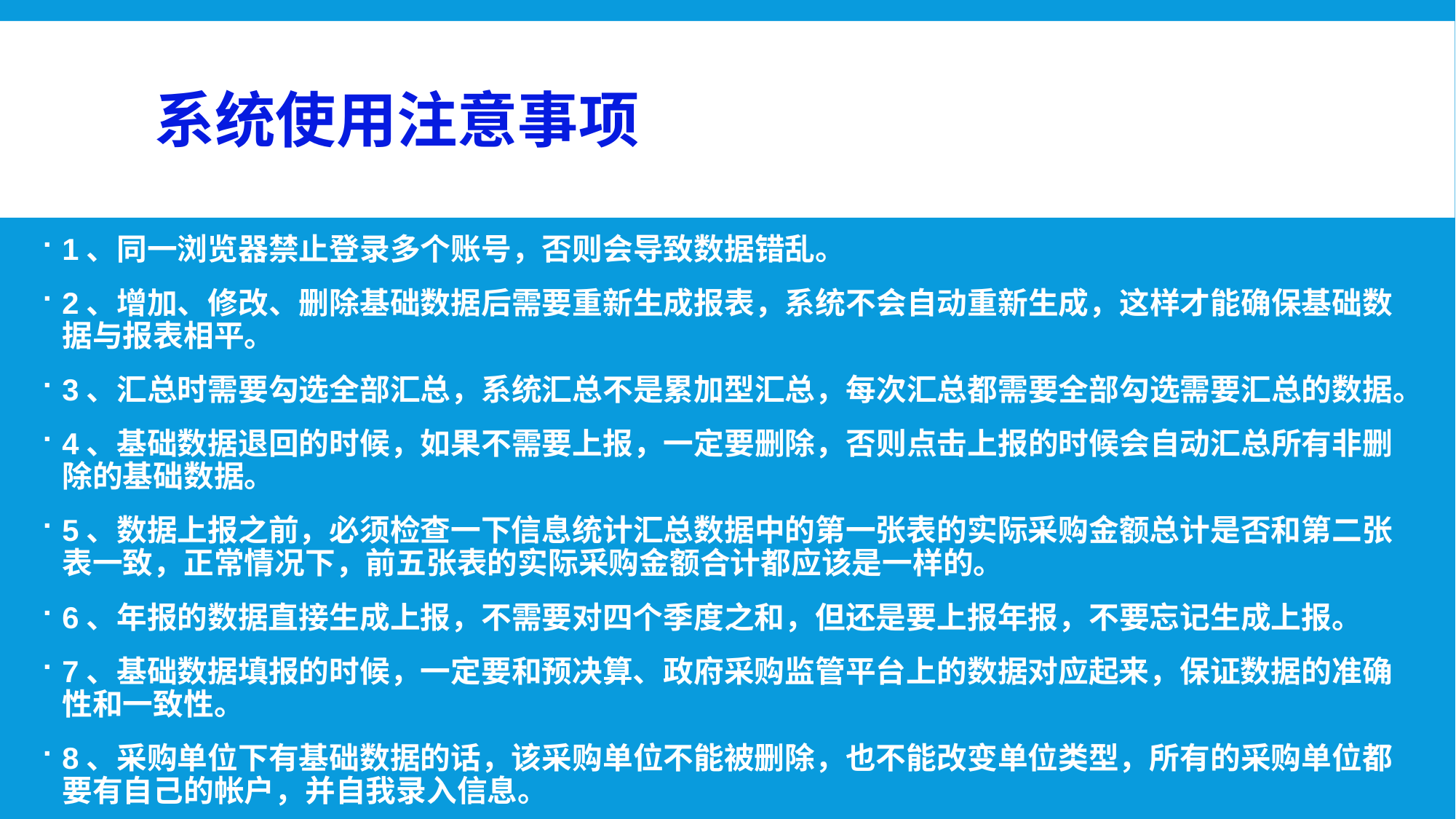

# 系统使用注意事项
1、同一浏览器禁止登录多个账号，否则会导致数据错乱。
2、增加、修改、删除基础数据后需要重新生成报表，系统不会自动重新生成，这样才能确保基础数据与报表相平。
3、汇总时需要勾选全部汇总，系统汇总不是累加型汇总，每次汇总都需要全部勾选需要汇总的数据。
4、基础数据退回的时候，如果不需要上报，一定要删除，否则点击上报的时候会自动汇总所有非删除的基础数据。
5、数据上报之前，必须检查一下信息统计汇总数据中的第一张表的实际采购金额总计是否和第二张表一致，正常情况下，前五张表的实际采购金额合计都应该是一样的。
6、年报的数据直接生成上报，不需要对四个季度之和，但还是要上报年报，不要忘记生成上报。
7、基础数据填报的时候，一定要和预决算、政府采购监管平台上的数据对应起来，保证数据的准确性和一致性。
8、采购单位下有基础数据的话，该采购单位不能被删除，也不能改变单位类型，所有的采购单位都要有自己的帐户，并自我录入信息。